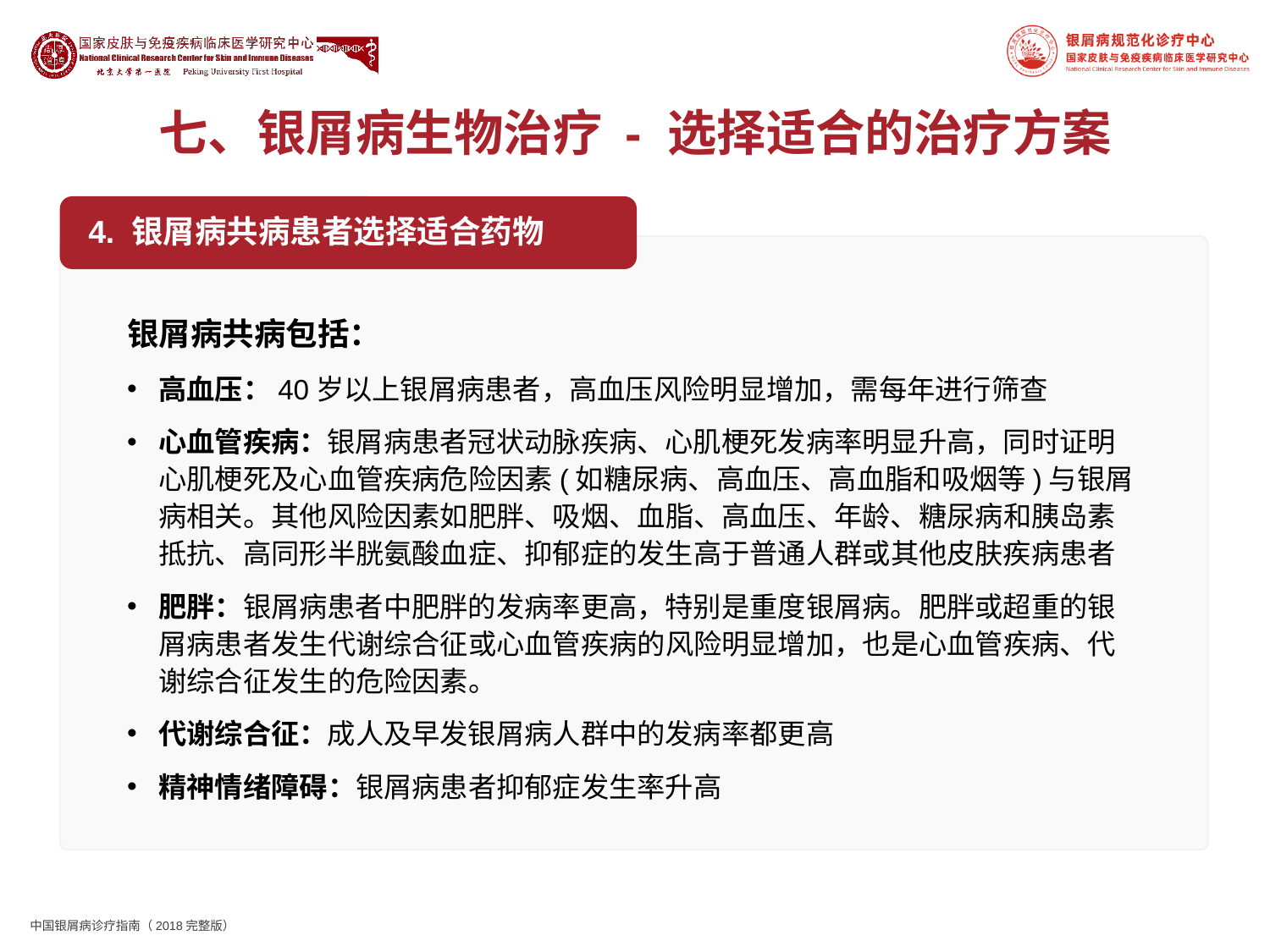

# 七、银屑病生物治疗 - 选择适合的治疗方案
4. 银屑病共病患者选择适合药物

银屑病共病包括：
高血压：40岁以上银屑病患者，高血压风险明显增加，需每年进行筛查
心血管疾病：银屑病患者冠状动脉疾病、心肌梗死发病率明显升高，同时证明心肌梗死及心血管疾病危险因素(如糖尿病、高血压、高血脂和吸烟等)与银屑病相关。其他风险因素如肥胖、吸烟、血脂、高血压、年龄、糖尿病和胰岛素抵抗、高同形半胱氨酸血症、抑郁症的发生高于普通人群或其他皮肤疾病患者
肥胖：银屑病患者中肥胖的发病率更高，特别是重度银屑病。肥胖或超重的银屑病患者发生代谢综合征或心血管疾病的风险明显增加，也是心血管疾病、代谢综合征发生的危险因素。
代谢综合征：成人及早发银屑病人群中的发病率都更高
精神情绪障碍：银屑病患者抑郁症发生率升高
中国银屑病诊疗指南（2018完整版）